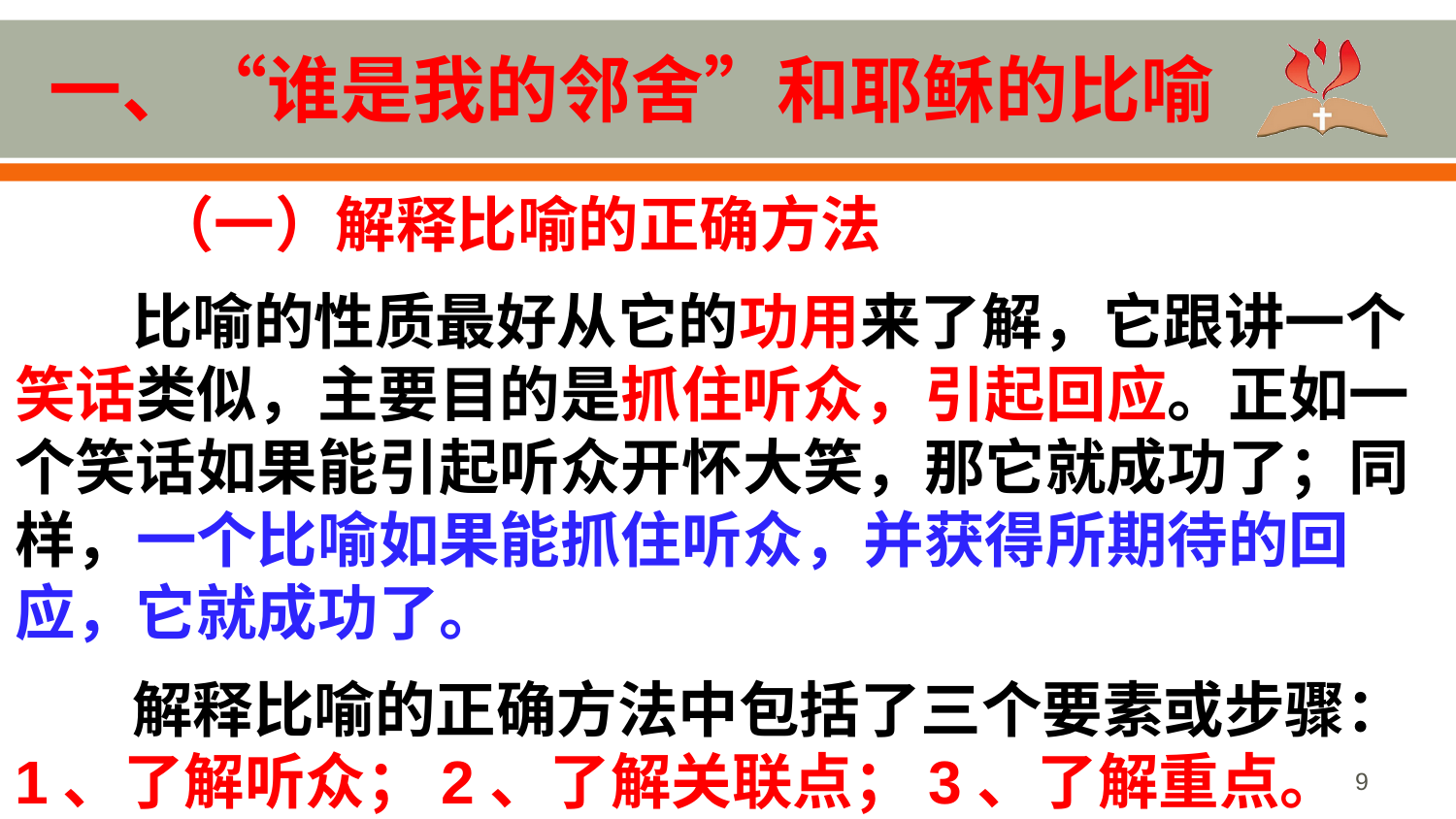

# 一、“谁是我的邻舍”和耶稣的比喻
         （一）解释比喻的正确方法
比喻的性质最好从它的功用来了解，它跟讲一个笑话类似，主要目的是抓住听众，引起回应。正如一个笑话如果能引起听众开怀大笑，那它就成功了；同样，一个比喻如果能抓住听众，并获得所期待的回应，它就成功了。
解释比喻的正确方法中包括了三个要素或步骤：
1、了解听众；2、了解关联点；3、了解重点。

9